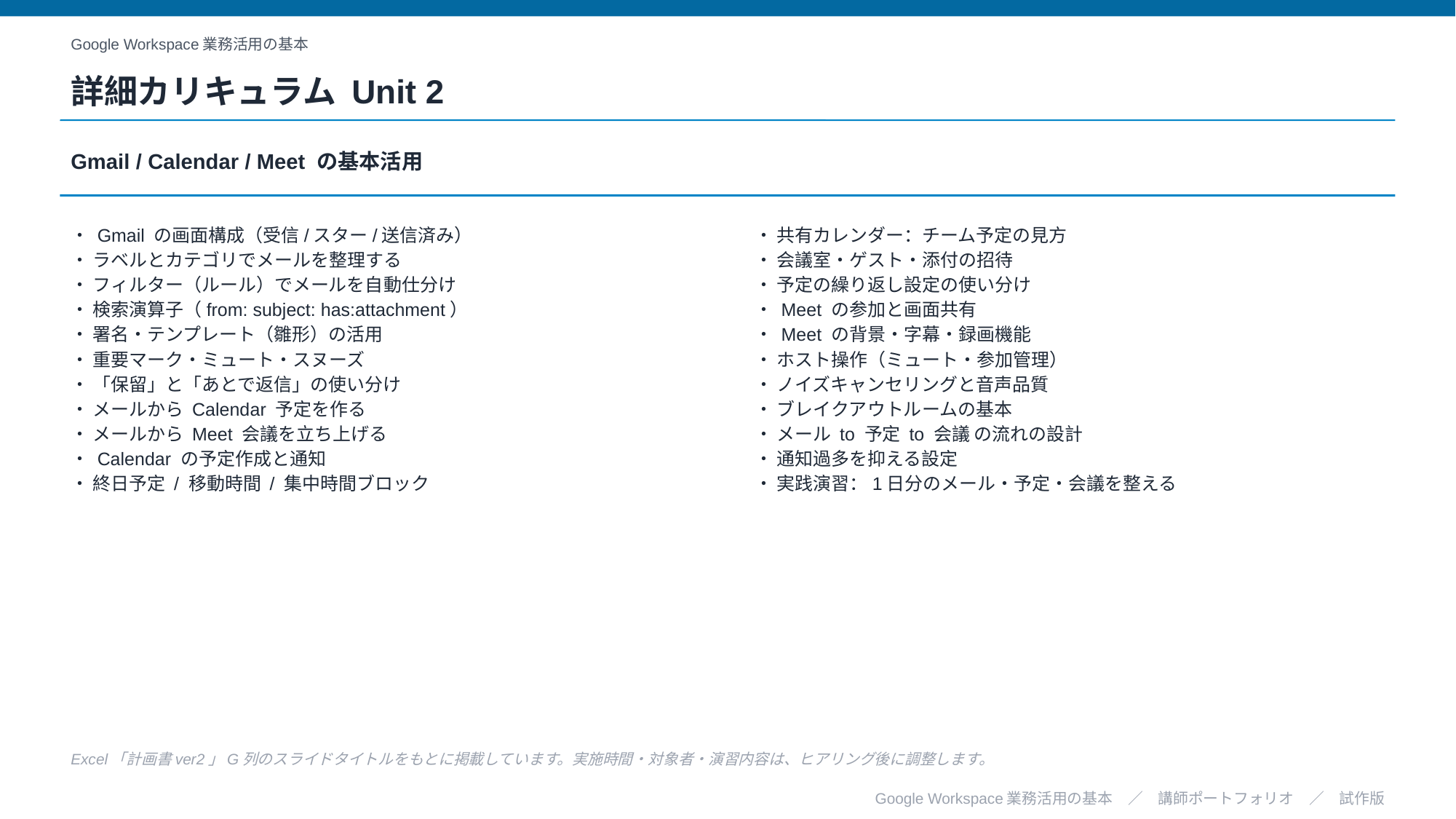

Google Workspace業務活用の基本
詳細カリキュラム Unit 2

Gmail / Calendar / Meet の基本活用

・ Gmail の画面構成（受信/スター/送信済み）
・ ラベルとカテゴリでメールを整理する
・ フィルター（ルール）でメールを自動仕分け
・ 検索演算子（from: subject: has:attachment）
・ 署名・テンプレート（雛形）の活用
・ 重要マーク・ミュート・スヌーズ
・ 「保留」と「あとで返信」の使い分け
・ メールから Calendar 予定を作る
・ メールから Meet 会議を立ち上げる
・ Calendar の予定作成と通知
・ 終日予定 / 移動時間 / 集中時間ブロック
・ 共有カレンダー：チーム予定の見方
・ 会議室・ゲスト・添付の招待
・ 予定の繰り返し設定の使い分け
・ Meet の参加と画面共有
・ Meet の背景・字幕・録画機能
・ ホスト操作（ミュート・参加管理）
・ ノイズキャンセリングと音声品質
・ ブレイクアウトルームの基本
・ メール to 予定 to 会議 の流れの設計
・ 通知過多を抑える設定
・ 実践演習：1日分のメール・予定・会議を整える
Excel「計画書ver2」G列のスライドタイトルをもとに掲載しています。実施時間・対象者・演習内容は、ヒアリング後に調整します。
Google Workspace業務活用の基本　／　講師ポートフォリオ　／　試作版